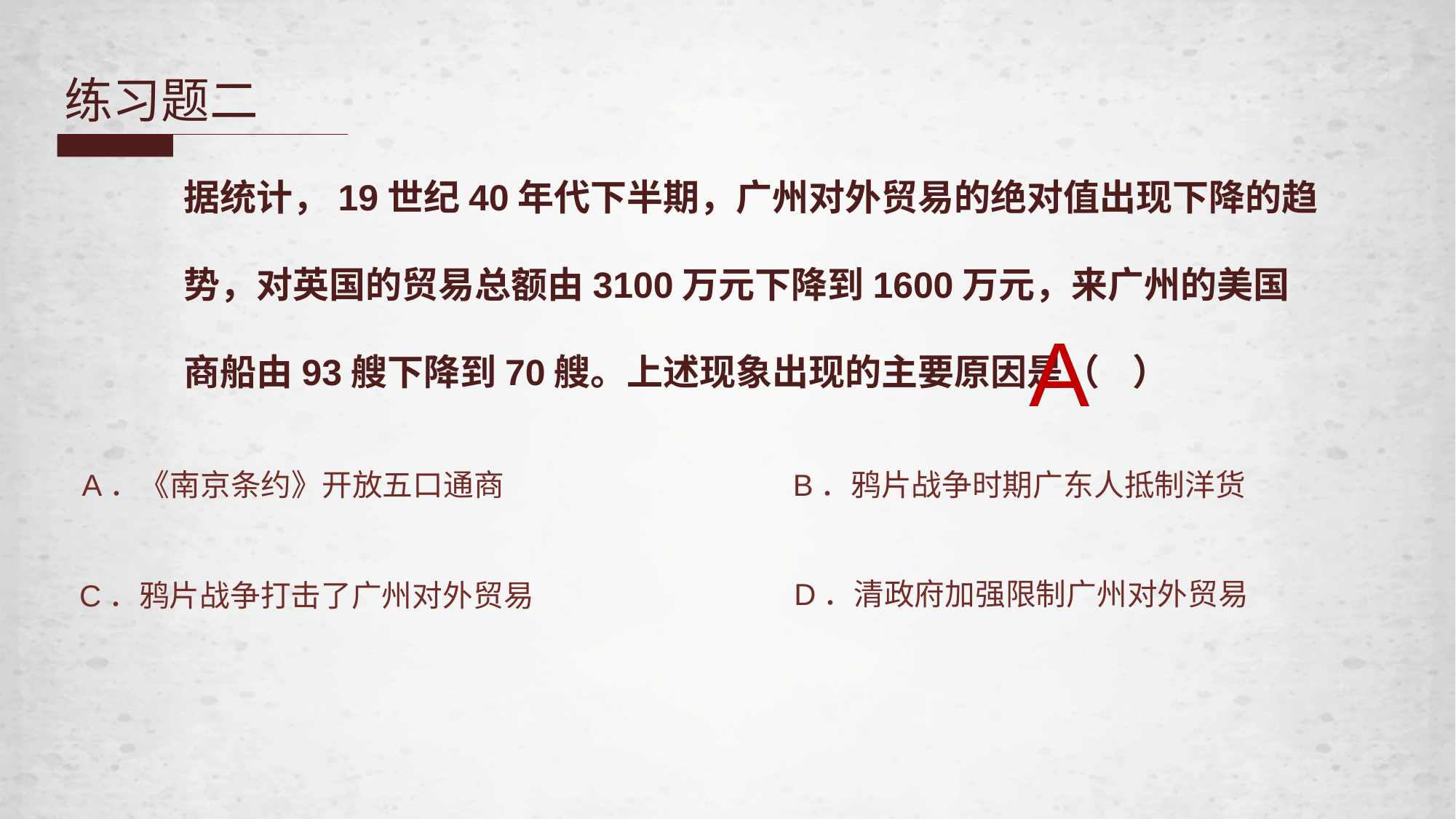

练习题二
据统计，19世纪40年代下半期，广州对外贸易的绝对值出现下降的趋势，对英国的贸易总额由3100万元下降到1600万元，来广州的美国商船由93艘下降到70艘。上述现象出现的主要原因是（    ）

A
A．《南京条约》开放五口通商
B．鸦片战争时期广东人抵制洋货
D．清政府加强限制广州对外贸易
C．鸦片战争打击了广州对外贸易